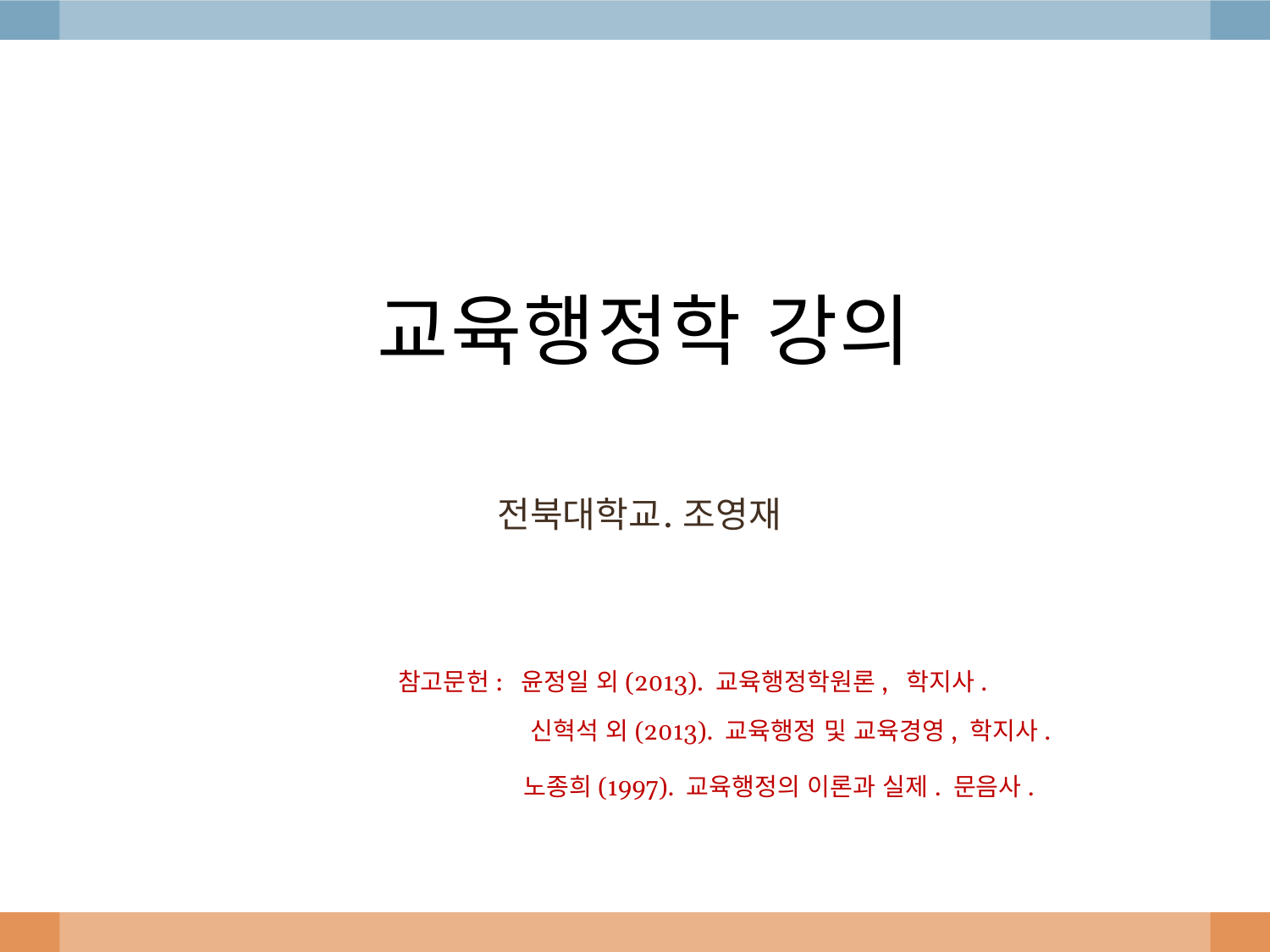

# 교육행정학 강의
전북대학교. 조영재

                                   참고문헌:  윤정일 외(2013). 교육행정학원론,  학지사.
                                                      신혁석 외(2013). 교육행정 및 교육경영, 학지사.
                                                     노종희(1997). 교육행정의 이론과 실제. 문음사.